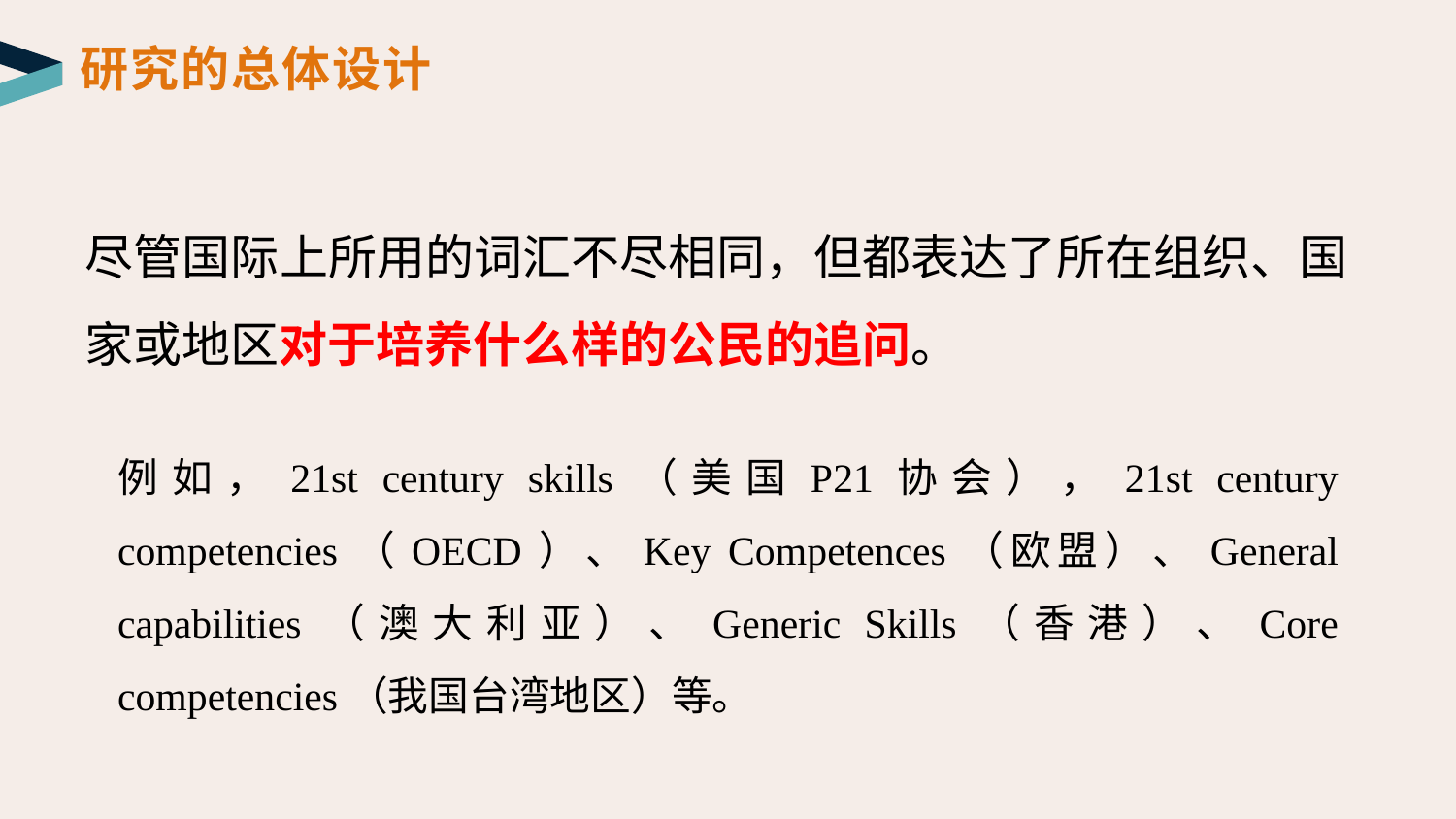

研究的总体设计

尽管国际上所用的词汇不尽相同，但都表达了所在组织、国家或地区对于培养什么样的公民的追问。

例如，21st century skills（美国P21协会），21st century competencies（OECD）、Key Competences（欧盟）、General capabilities（澳大利亚）、Generic Skills（香港）、Core competencies（我国台湾地区）等。